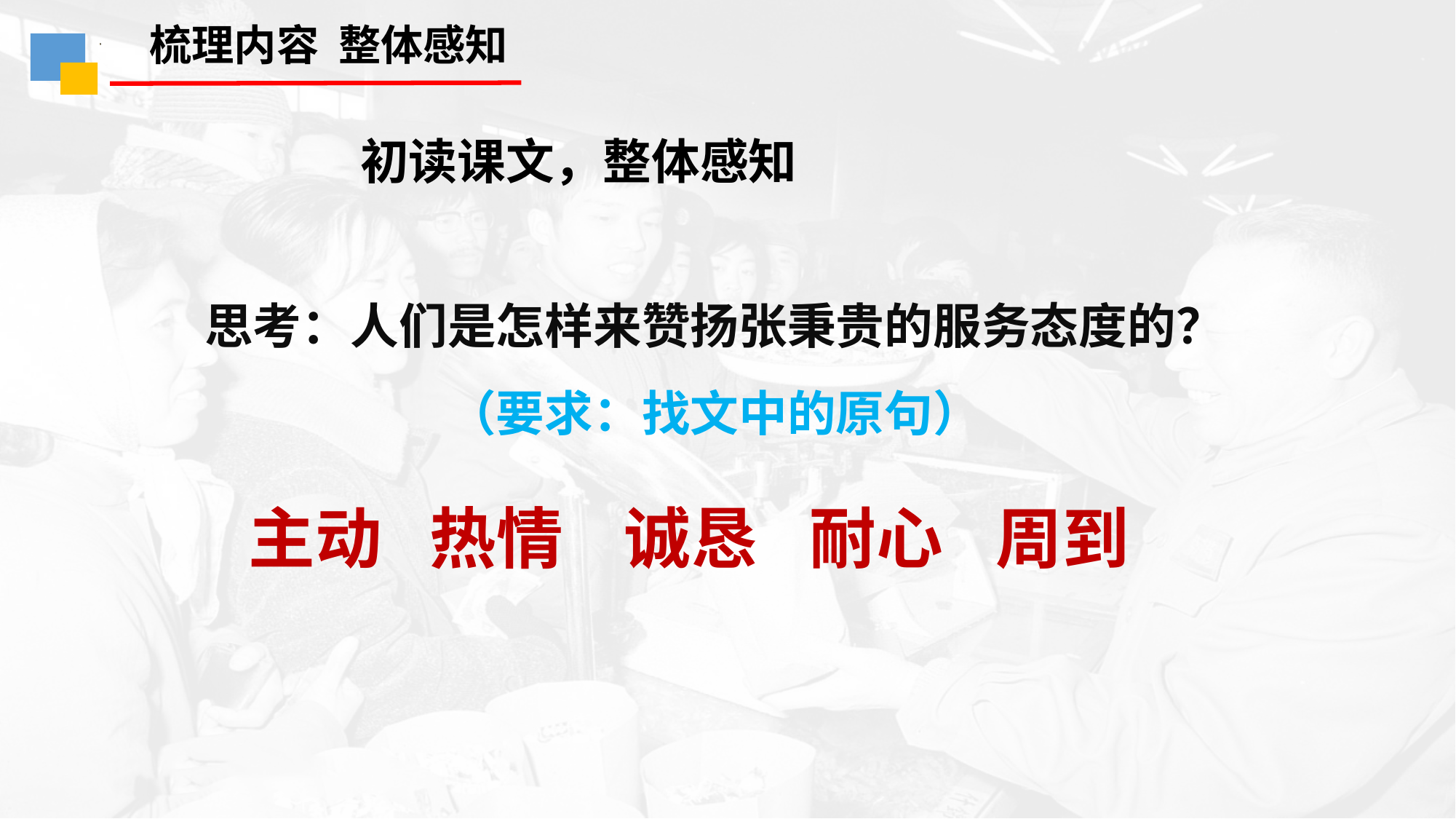

梳理内容  整体感知

初读课文，整体感知
思考：人们是怎样来赞扬张秉贵的服务态度的？（要求：找文中的原句）
主动
热情
诚恳
耐心
周到